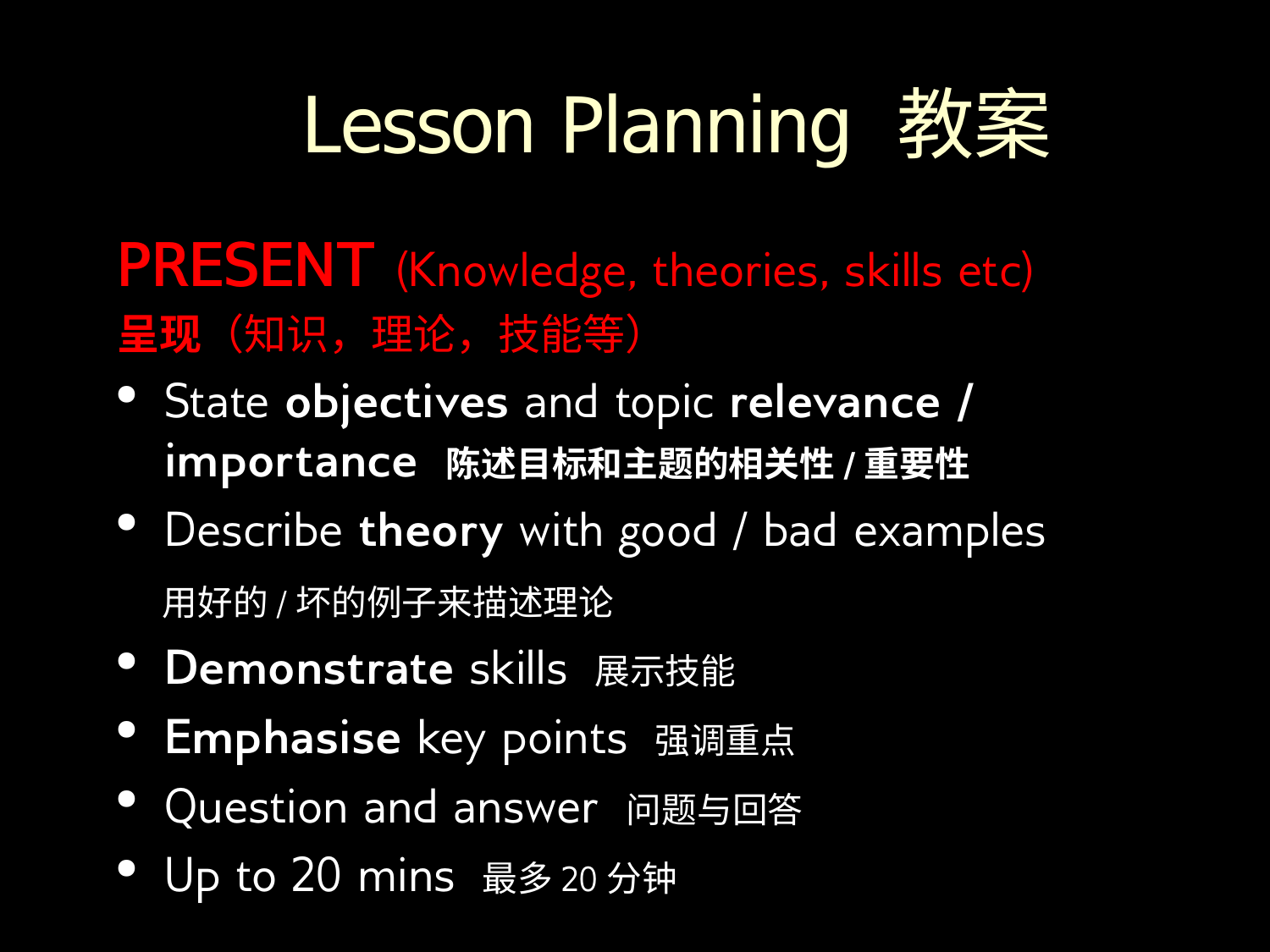

# Lesson Planning 教案
PRESENT (Knowledge, theories, skills etc)
呈现（知识，理论，技能等）
State objectives and topic relevance / importance 陈述目标和主题的相关性/重要性
Describe theory with good / bad examples
   用好的/坏的例子来描述理论
Demonstrate skills 展示技能
Emphasise key points 强调重点
Question and answer 问题与回答
Up to 20 mins 最多20分钟